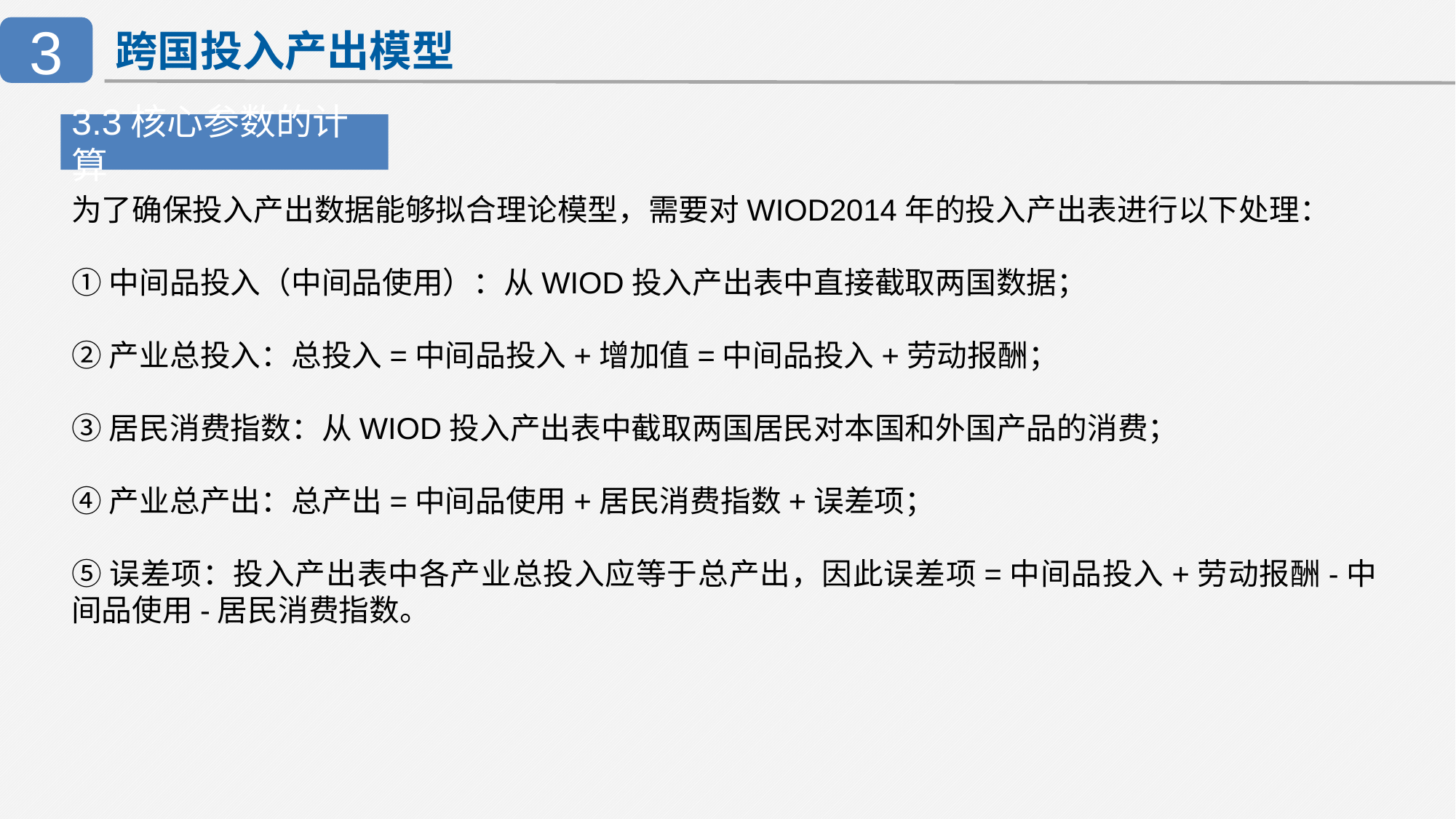

3
跨国投入产出模型
3.3核心参数的计算
为了确保投入产出数据能够拟合理论模型，需要对WIOD2014年的投入产出表进行以下处理：

①中间品投入（中间品使用）：从WIOD投入产出表中直接截取两国数据；

②产业总投入：总投入=中间品投入+增加值=中间品投入+劳动报酬；

③居民消费指数：从WIOD投入产出表中截取两国居民对本国和外国产品的消费；

④产业总产出：总产出=中间品使用+居民消费指数+误差项；

⑤误差项：投入产出表中各产业总投入应等于总产出，因此误差项=中间品投入+劳动报酬-中间品使用-居民消费指数。